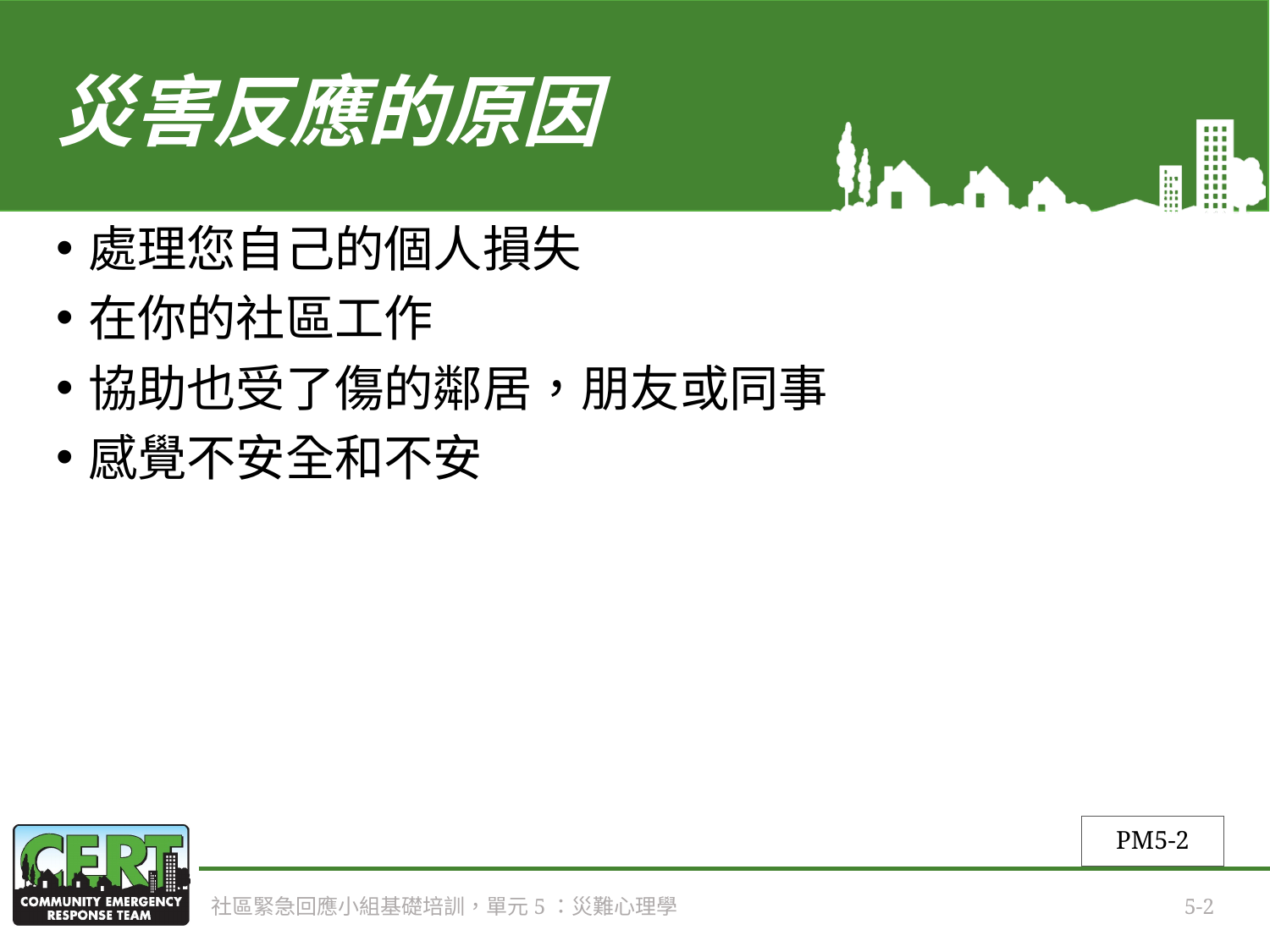

# 災害反應的原因
處理您自己的個人損失
在你的社區工作
協助也受了傷的鄰居，朋友或同事
感覺不安全和不安
PM5-2
社區緊急回應小組基礎培訓，單元5：災難心理學
5-2